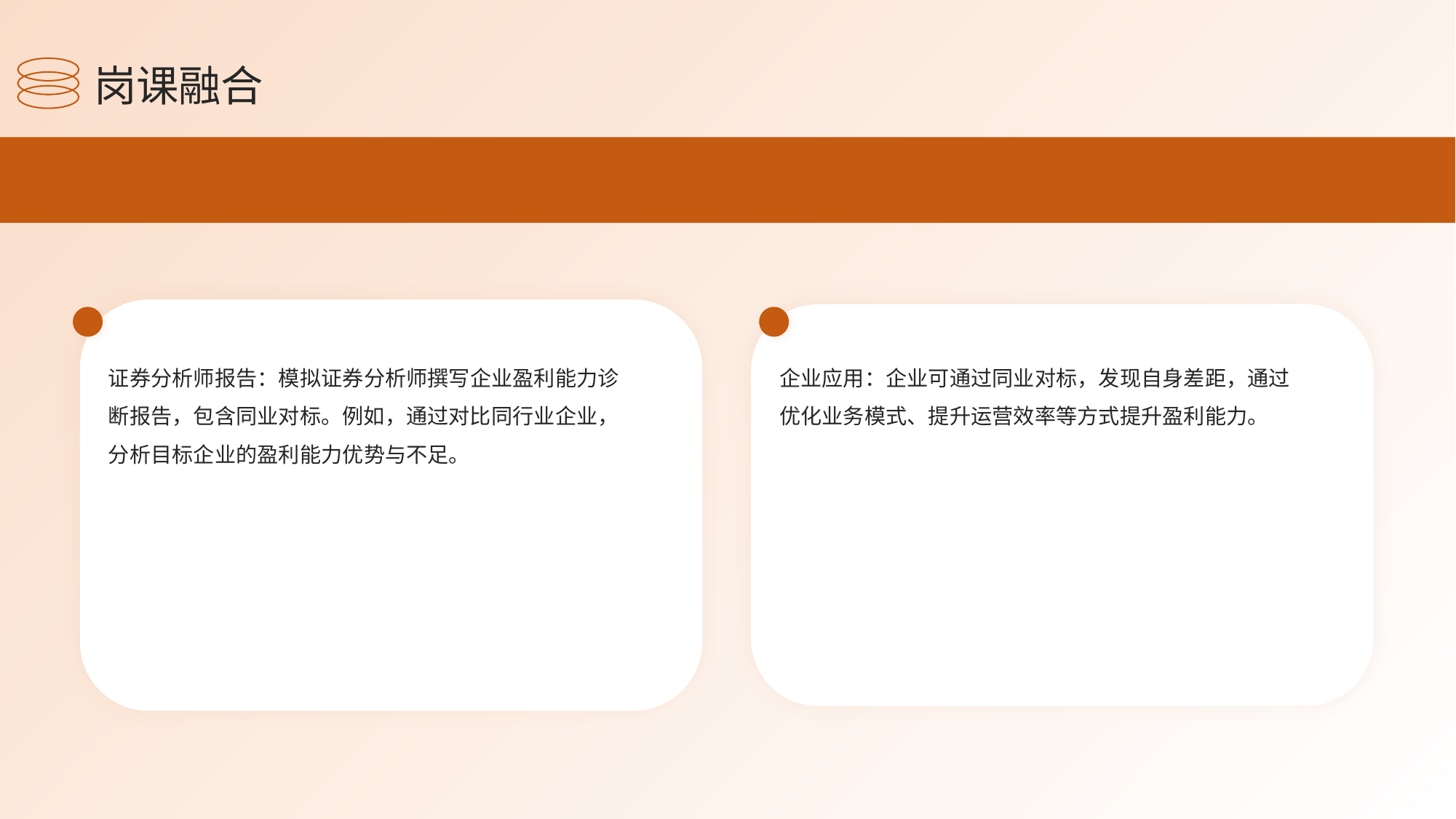

岗课融合

证券分析师报告：模拟证券分析师撰写企业盈利能力诊断报告，包含同业对标。例如，通过对比同行业企业，分析目标企业的盈利能力优势与不足。
企业应用：企业可通过同业对标，发现自身差距，通过优化业务模式、提升运营效率等方式提升盈利能力。